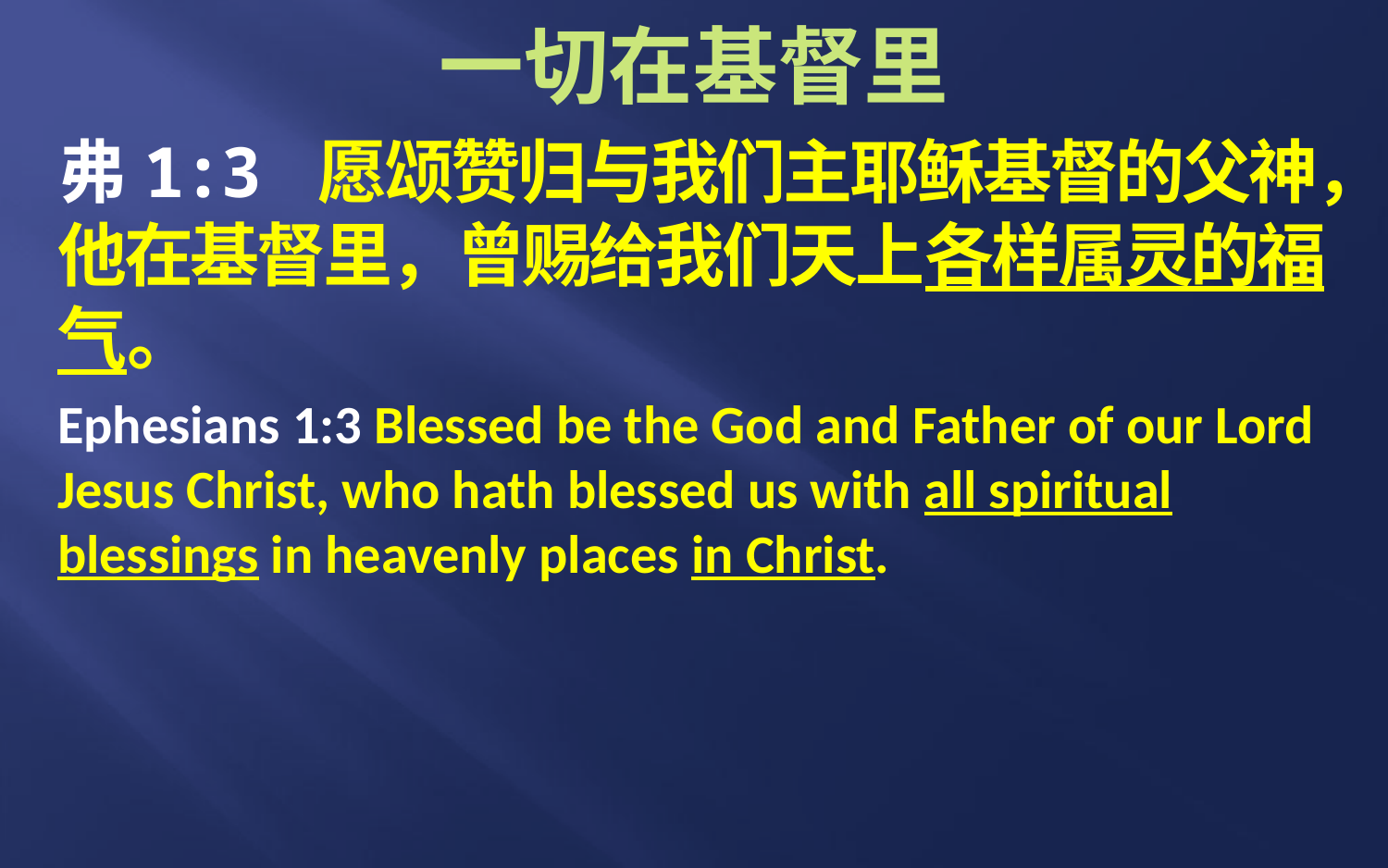

# 一切在基督里
弗1:3 愿颂赞归与我们主耶稣基督的父神，他在基督里，曾赐给我们天上各样属灵的福气。
Ephesians 1:3 Blessed be the God and Father of our Lord Jesus Christ, who hath blessed us with all spiritual blessings in heavenly places in Christ.